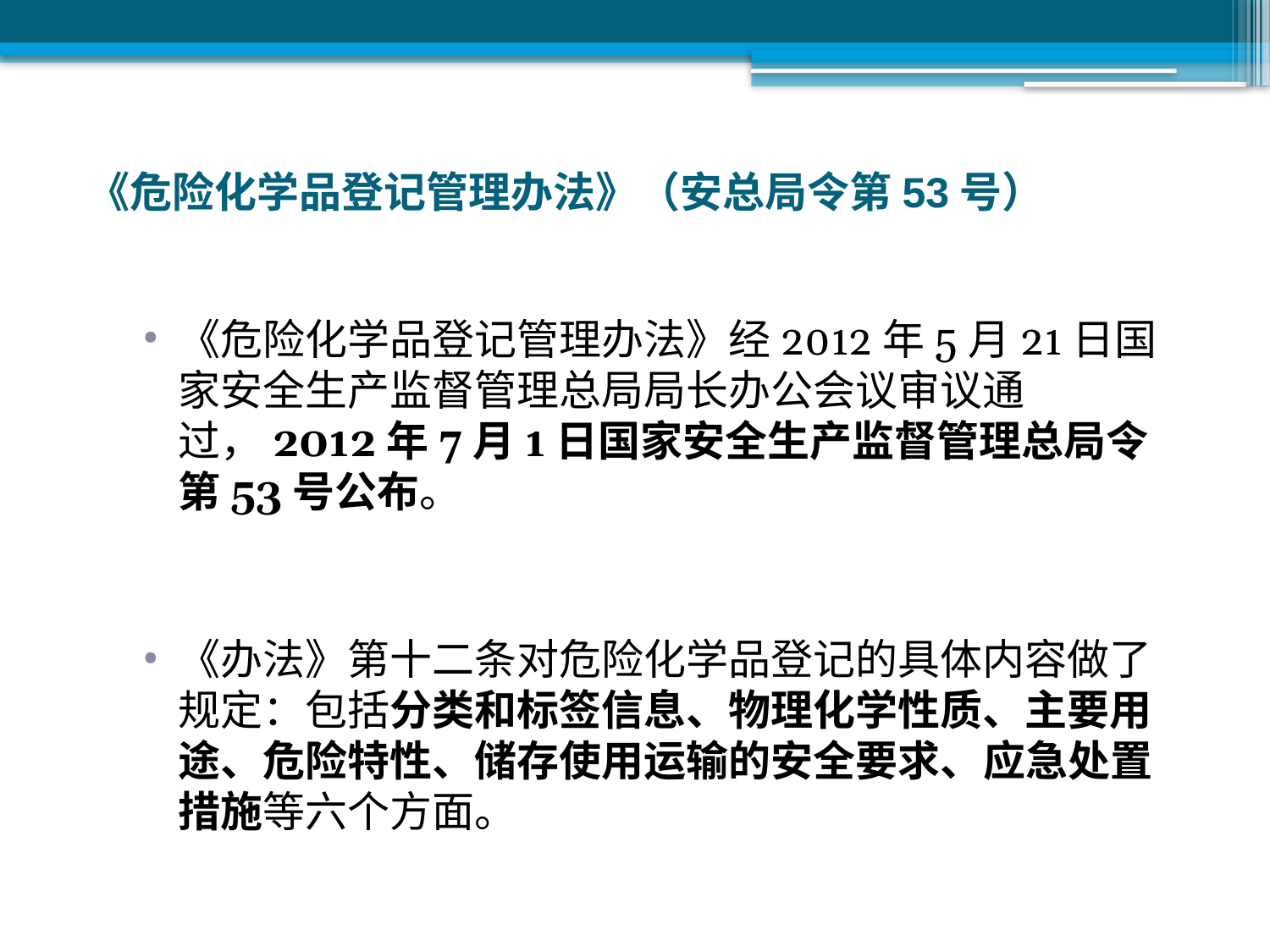

# 《危险化学品登记管理办法》（安总局令第53号）
《危险化学品登记管理办法》经2012年5月21日国家安全生产监督管理总局局长办公会议审议通过，2012年7月1日国家安全生产监督管理总局令第53号公布。

《办法》第十二条对危险化学品登记的具体内容做了规定：包括分类和标签信息、物理化学性质、主要用途、危险特性、储存使用运输的安全要求、应急处置措施等六个方面。